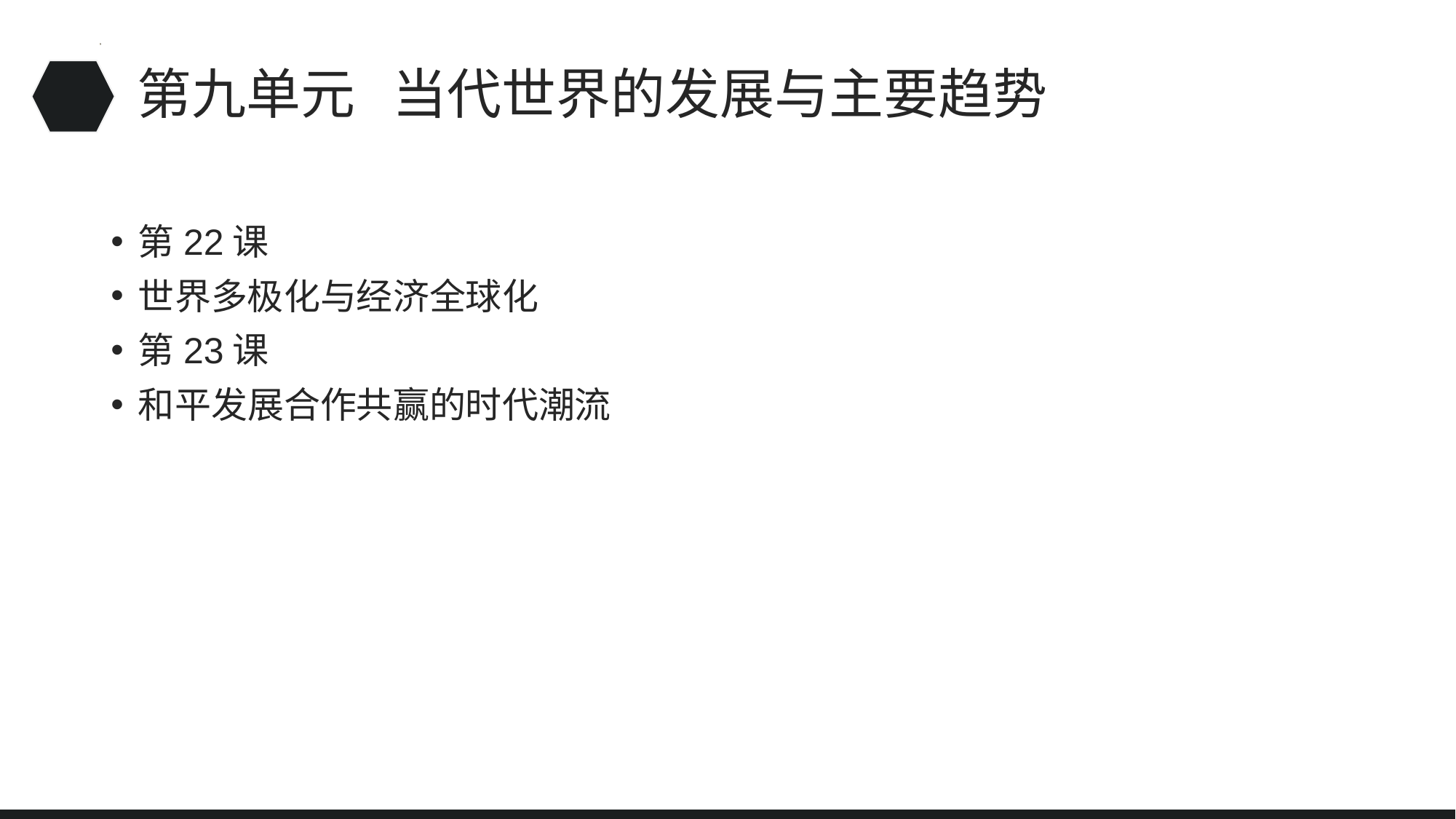

# 第九单元   当代世界的发展与主要趋势
第22课
世界多极化与经济全球化
第23课
和平发展合作共赢的时代潮流